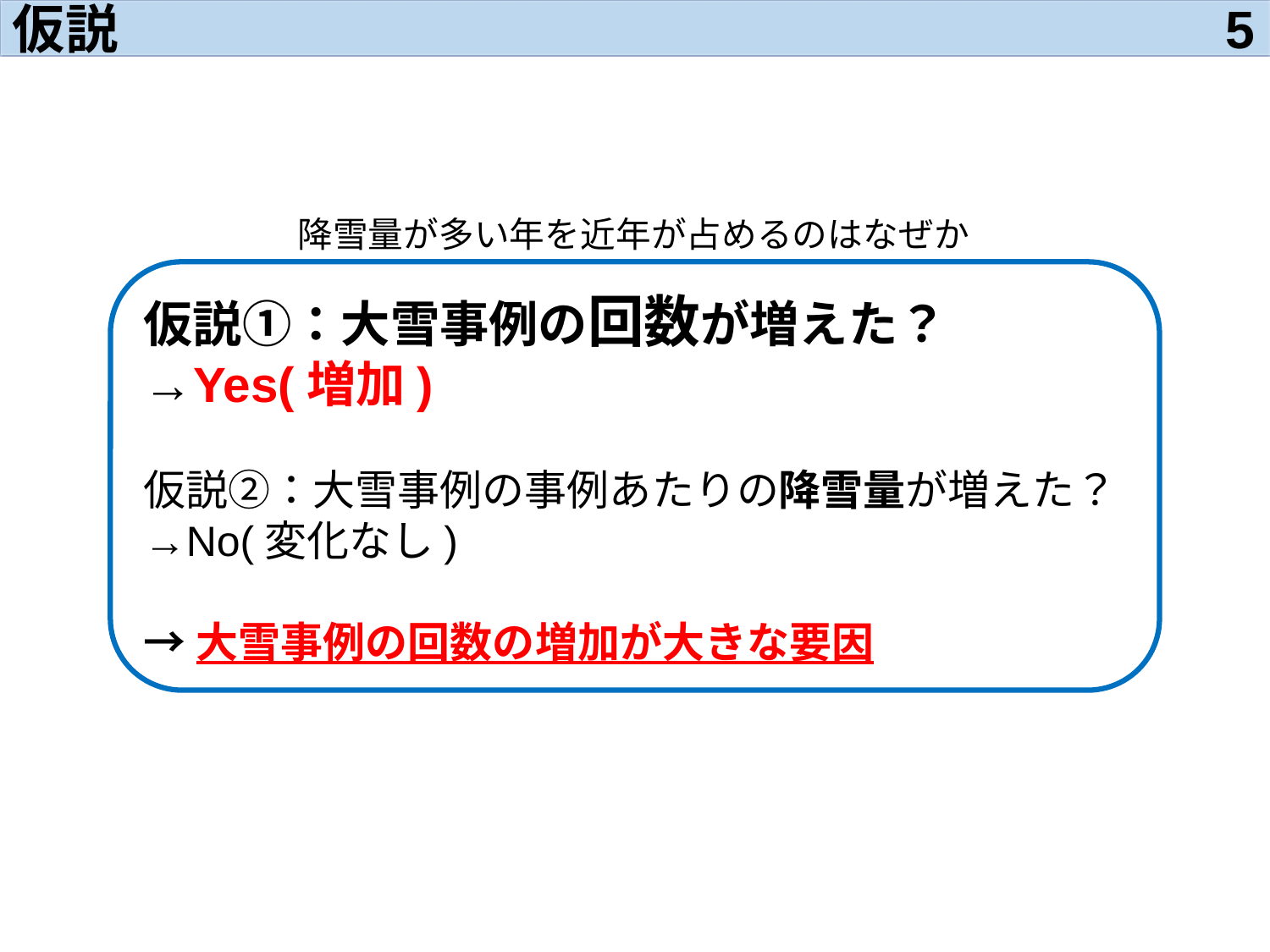

仮説　　　　　　　　　　　　　　　　　　　　   5
降雪量が多い年を近年が占めるのはなぜか
仮説①：大雪事例の回数が増えた？
→Yes(増加)

仮説②：大雪事例の事例あたりの降雪量が増えた？
→No(変化なし)

→大雪事例の回数の増加が大きな要因